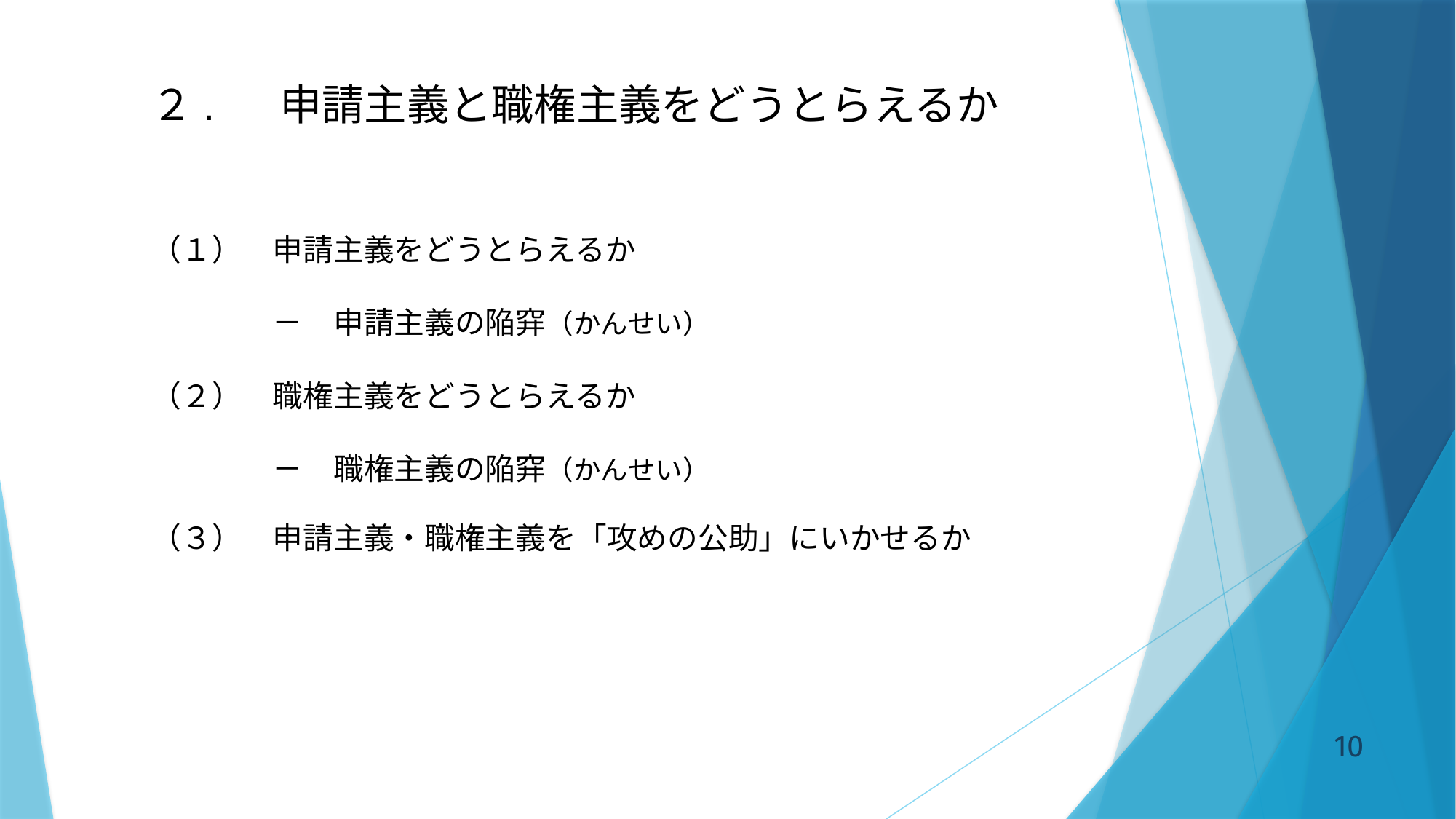

# ２. 　申請主義と職権主義をどうとらえるか （１）　申請主義をどうとらえるか 　　　　－　申請主義の陥穽（かんせい） （２）　職権主義をどうとらえるか 　　　　 　　　　－　職権主義の陥穽（かんせい） （３）　申請主義・職権主義を「攻めの公助」にいかせるか
10